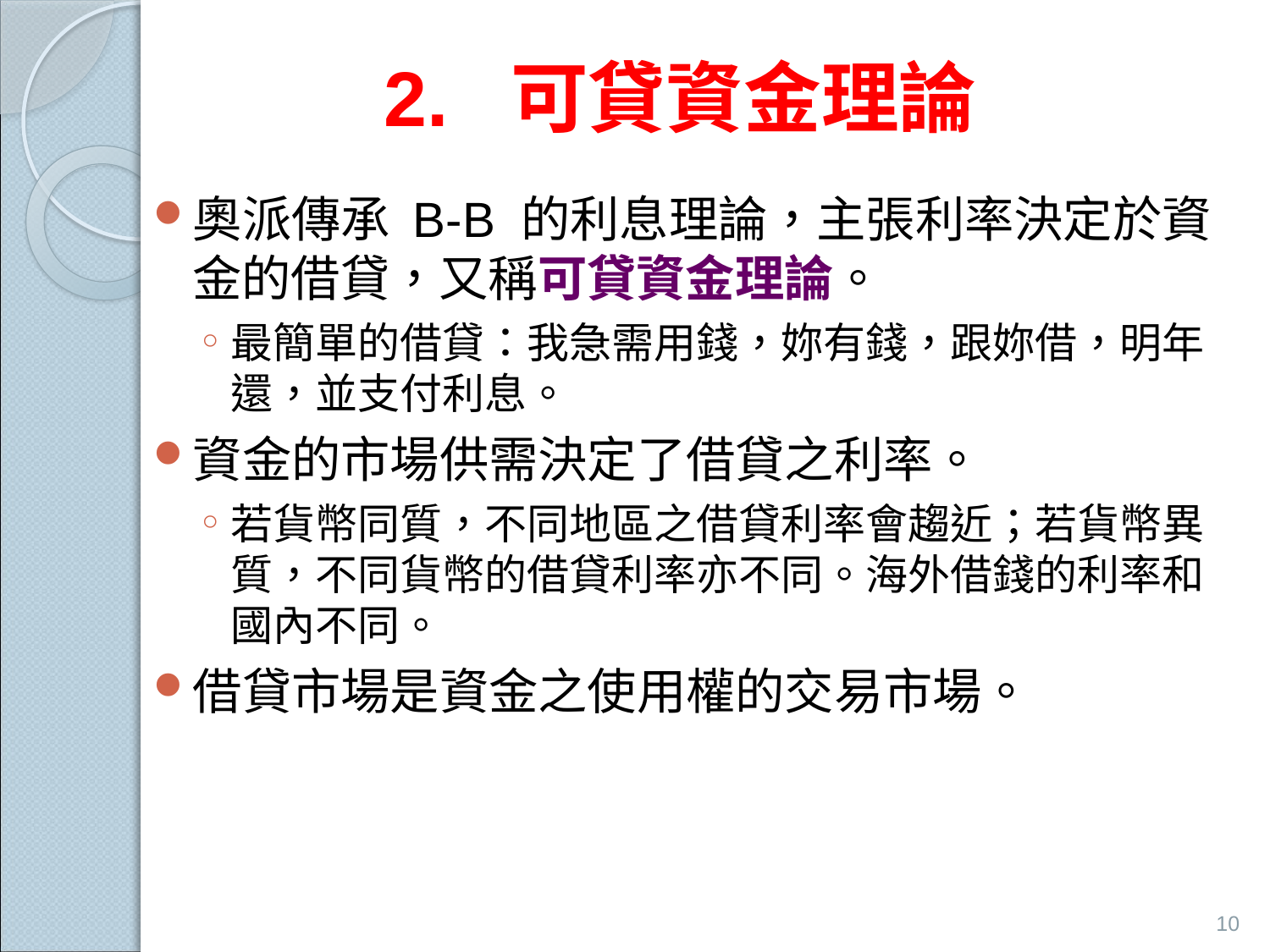

# 2.  可貸資金理論
奧派傳承 B-B 的利息理論，主張利率決定於資金的借貸，又稱可貸資金理論。
最簡單的借貸：我急需用錢，妳有錢，跟妳借，明年還，並支付利息。
資金的市場供需決定了借貸之利率。
若貨幣同質，不同地區之借貸利率會趨近；若貨幣異質，不同貨幣的借貸利率亦不同。海外借錢的利率和國內不同。
借貸市場是資金之使用權的交易市場。

10